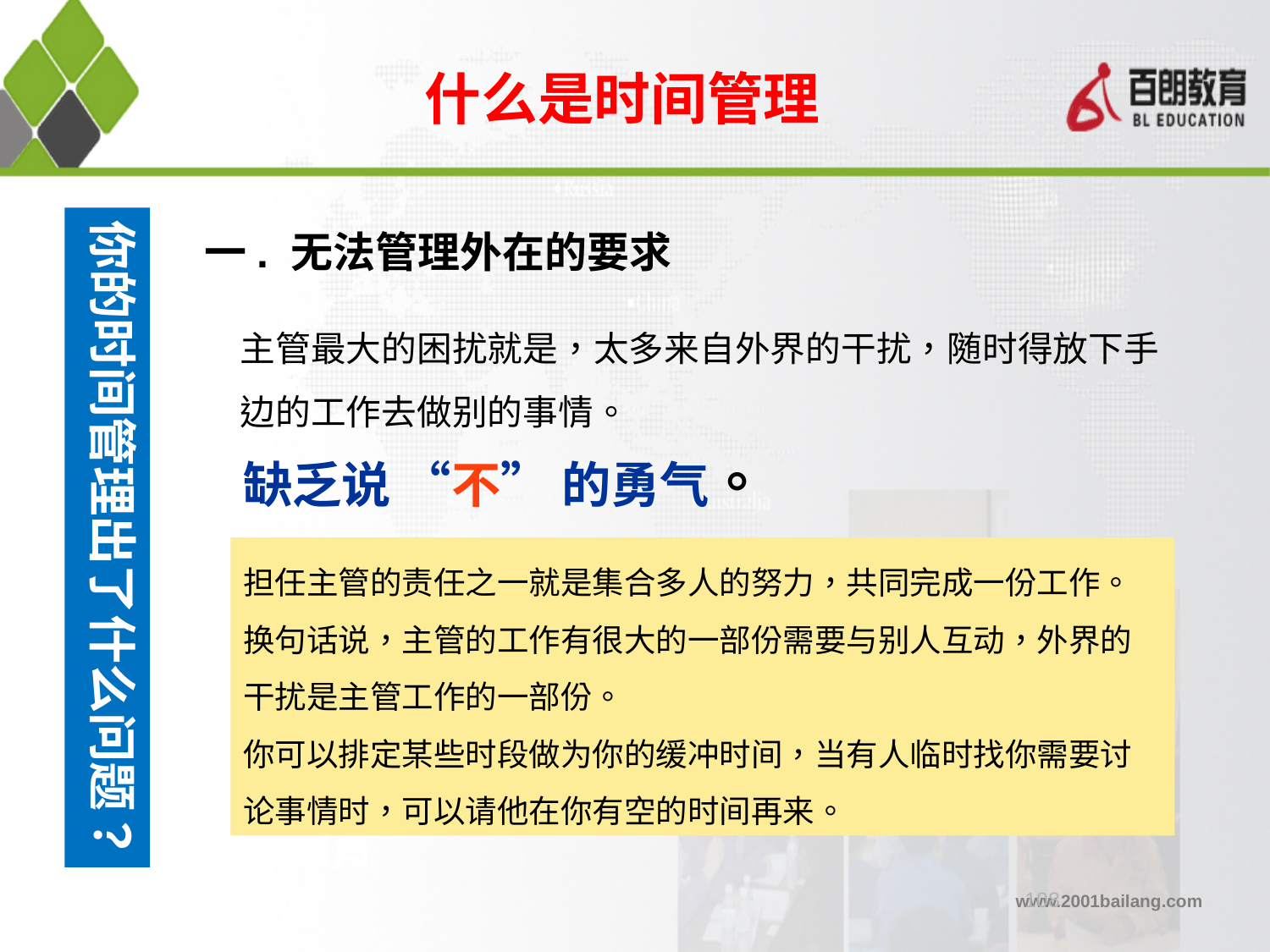

什么是时间管理
你的时间管理出了什么问题？
一. 无法管理外在的要求
主管最大的困扰就是，太多来自外界的干扰，随时得放下手边的工作去做别的事情。
缺乏说 “不” 的勇气。
担任主管的责任之一就是集合多人的努力，共同完成一份工作。换句话说，主管的工作有很大的一部份需要与别人互动，外界的干扰是主管工作的一部份。
你可以排定某些时段做为你的缓冲时间，当有人临时找你需要讨论事情时，可以请他在你有空的时间再来。
108